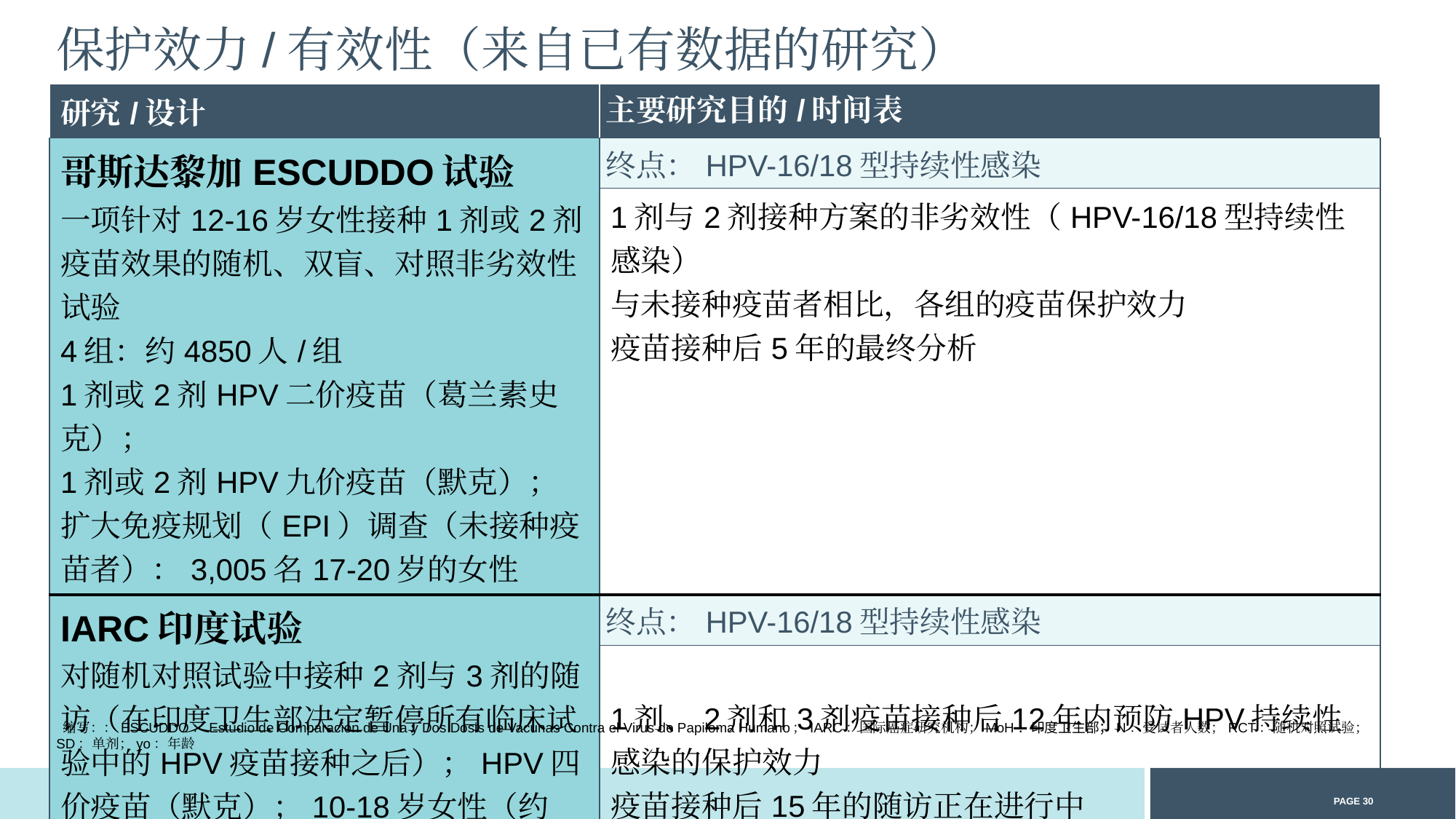

保护效力/有效性（来自已有数据的研究）
| 研究/设计 | 主要研究目的/时间表 |
| --- | --- |
| 哥斯达黎加ESCUDDO试验 一项针对12-16岁女性接种1剂或2剂疫苗效果的随机、双盲、对照非劣效性试验 4组：约4850人/组 1剂或2剂HPV二价疫苗（葛兰素史克）； 1剂或2剂HPV九价疫苗（默克）； 扩大免疫规划（EPI）调查（未接种疫苗者）：3,005名17-20岁的女性 | 终点：HPV-16/18型持续性感染 |
| 印度IARC试验 Gardasil®暂停后对随机对照试验中接种2剂与3剂的随访 10-18岁女性（约5,000名单剂接种者） | 1剂与2剂接种方案的非劣效性（HPV-16/18型持续性感染） 与未接种疫苗者相比，各组的疫苗保护效力 疫苗接种后5年的最终分析 |
| IARC印度试验 对随机对照试验中接种2剂与3剂的随访（在印度卫生部决定暂停所有临床试验中的HPV疫苗接种之后）；HPV四价疫苗（默克）；10-18岁女性（约5,000名单剂接种者） | 终点：HPV-16/18型持续性感染 |
| 哥斯达黎加CVT延长试验 18-25岁女性；Cervarix® N = 3,727（196单剂） | 1剂、2剂和3剂疫苗接种后12年内预防HPV持续性感染的保护效力 疫苗接种后15年的随访正在进行中 |
 缩写：：ESCUDDO：Estudio de Comparacion de Una y Dos Dosis de Vacunas Contra el Virus de Papiloma Humano；IARC：国际癌症研究机构；MoH：印度卫生部；N：受试者人数；RCT：随机对照试验；SD：单剂；yo：年龄